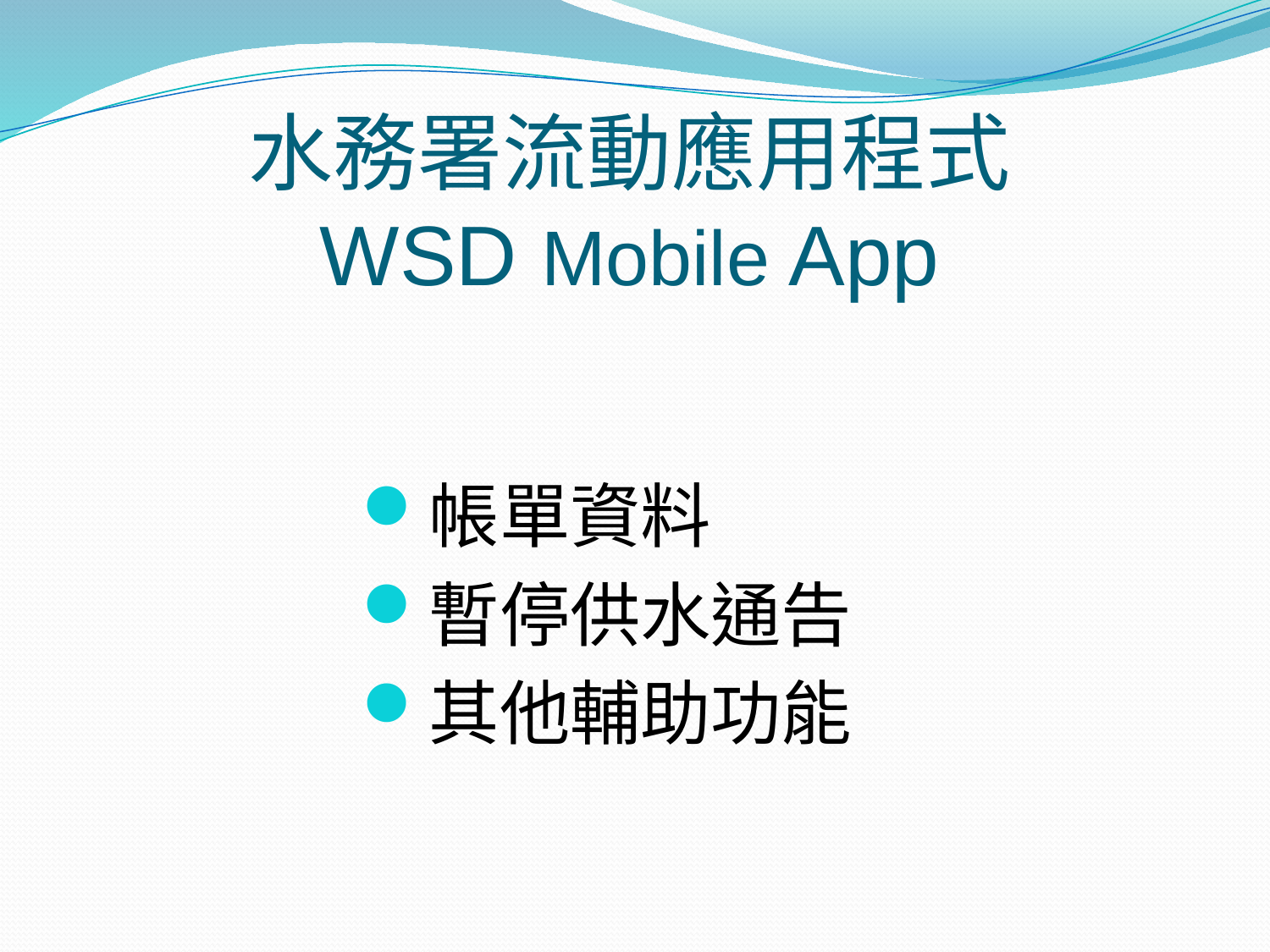

# 水務署流動應用程式 WSD Mobile App
帳單資料
暫停供水通告
其他輔助功能